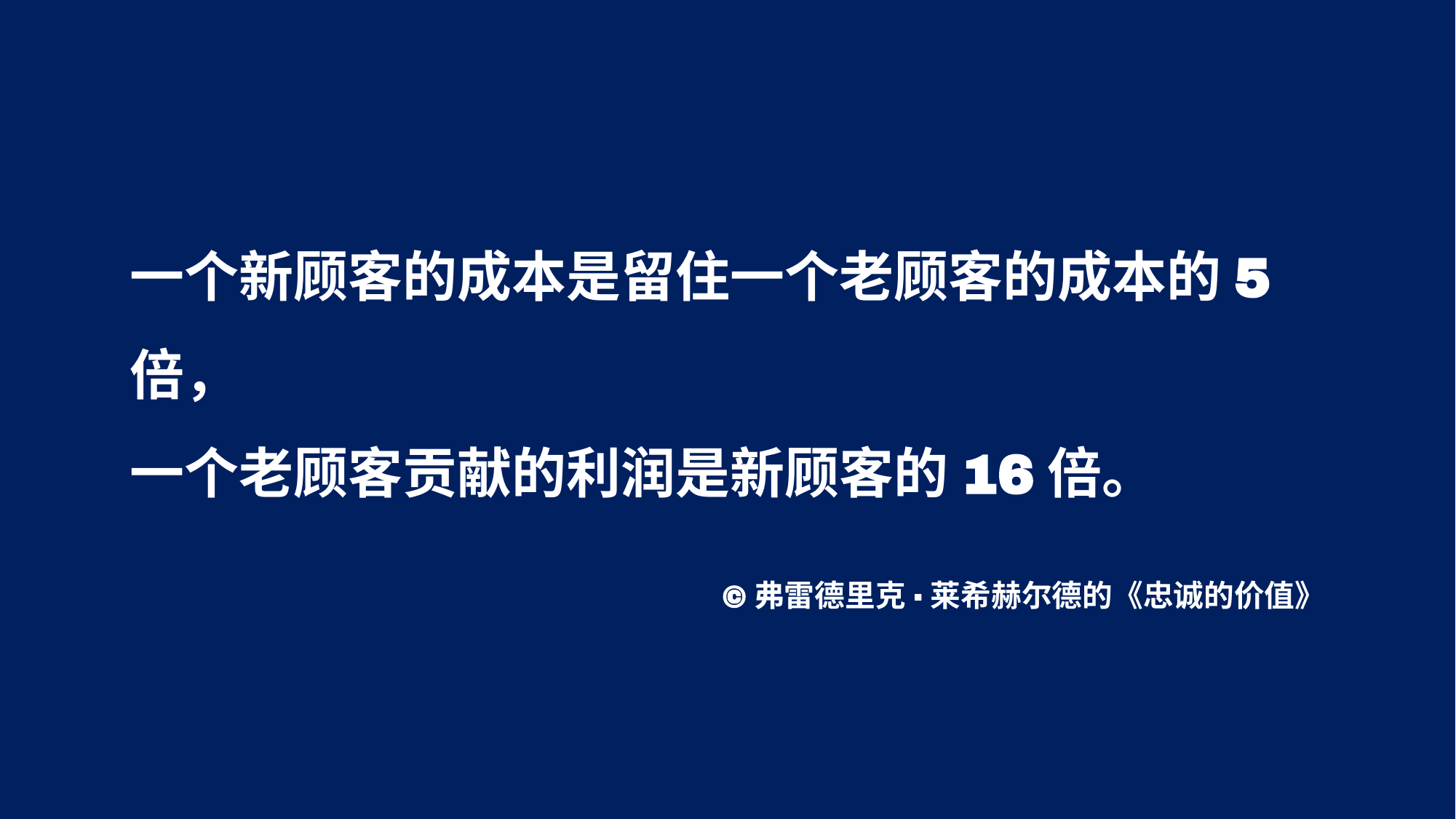

一个新顾客的成本是留住一个老顾客的成本的5倍，
一个老顾客贡献的利润是新顾客的16倍。

©弗雷德里克·莱希赫尔德的《忠诚的价值》